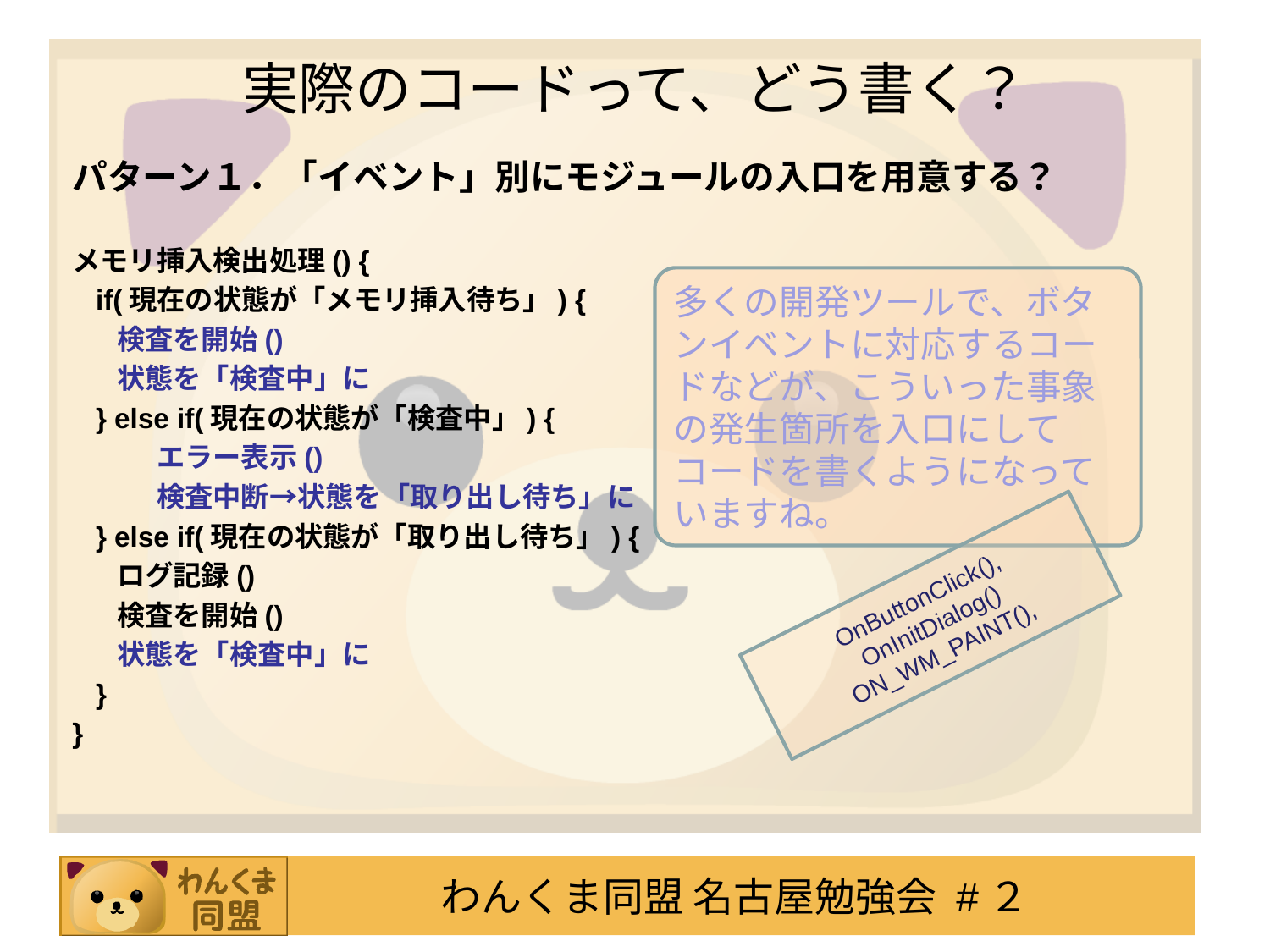

# 実際のコードって、どう書く？
パターン１．「イベント」別にモジュールの入口を用意する？

メモリ挿入検出処理() {
   if(現在の状態が「メモリ挿入待ち」) {
      検査を開始()
      状態を「検査中」に
   } else if(現在の状態が「検査中」) {
　　　エラー表示()
　　　検査中断→状態を「取り出し待ち」に
   } else if(現在の状態が「取り出し待ち」) {
      ログ記録()
      検査を開始()
      状態を「検査中」に
   }
}
多くの開発ツールで、ボタンイベントに対応するコードなどが、こういった事象の発生箇所を入口にしてコードを書くようになっていますね。
OnButtonClick(),
OnInitDialog()
ON_WM_PAINT(),